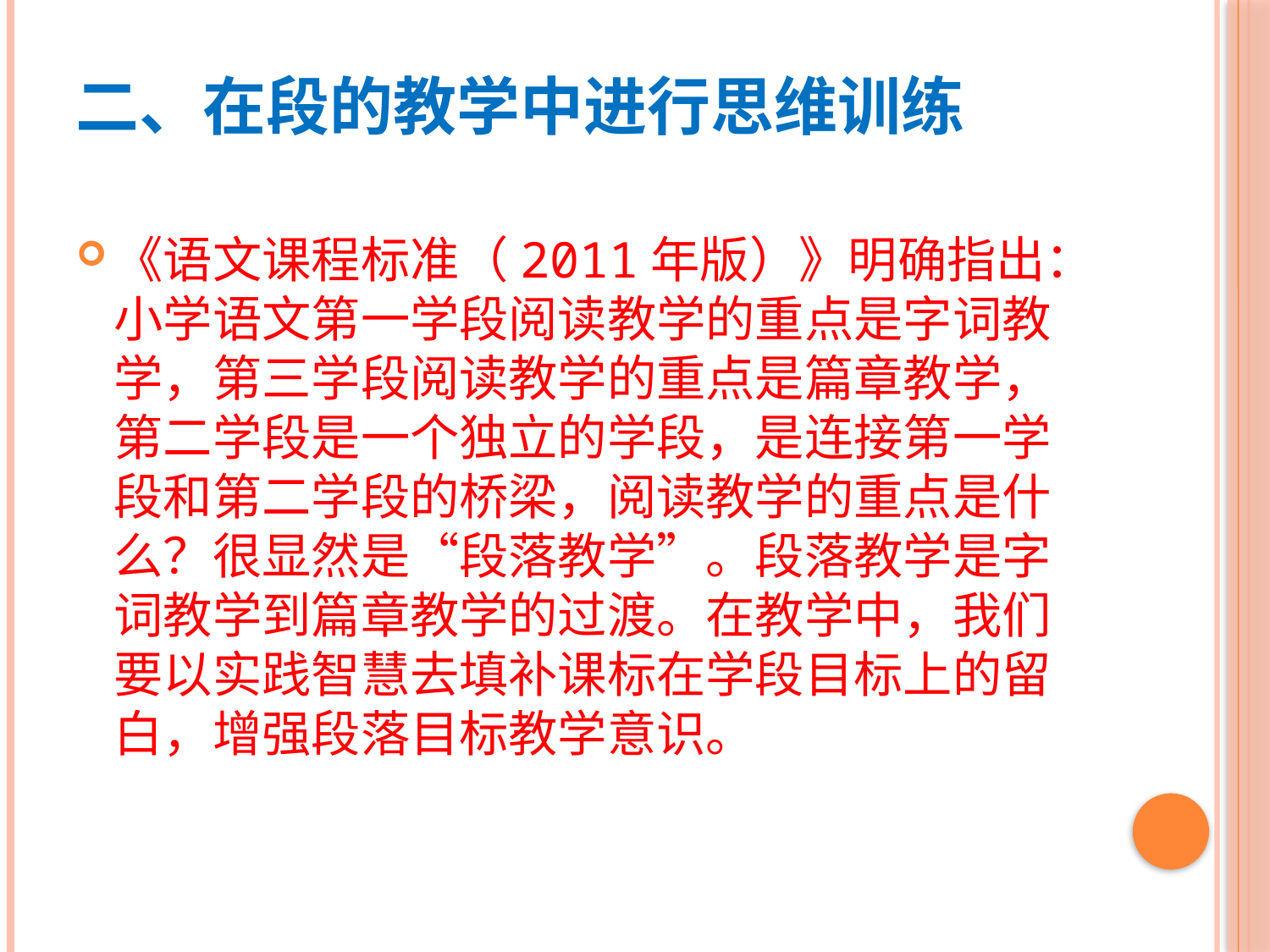

# 二、在段的教学中进行思维训练
《语文课程标准（2011年版）》明确指出：小学语文第一学段阅读教学的重点是字词教学，第三学段阅读教学的重点是篇章教学，第二学段是一个独立的学段，是连接第一学段和第二学段的桥梁，阅读教学的重点是什么？很显然是“段落教学”。段落教学是字词教学到篇章教学的过渡。在教学中，我们要以实践智慧去填补课标在学段目标上的留白，增强段落目标教学意识。